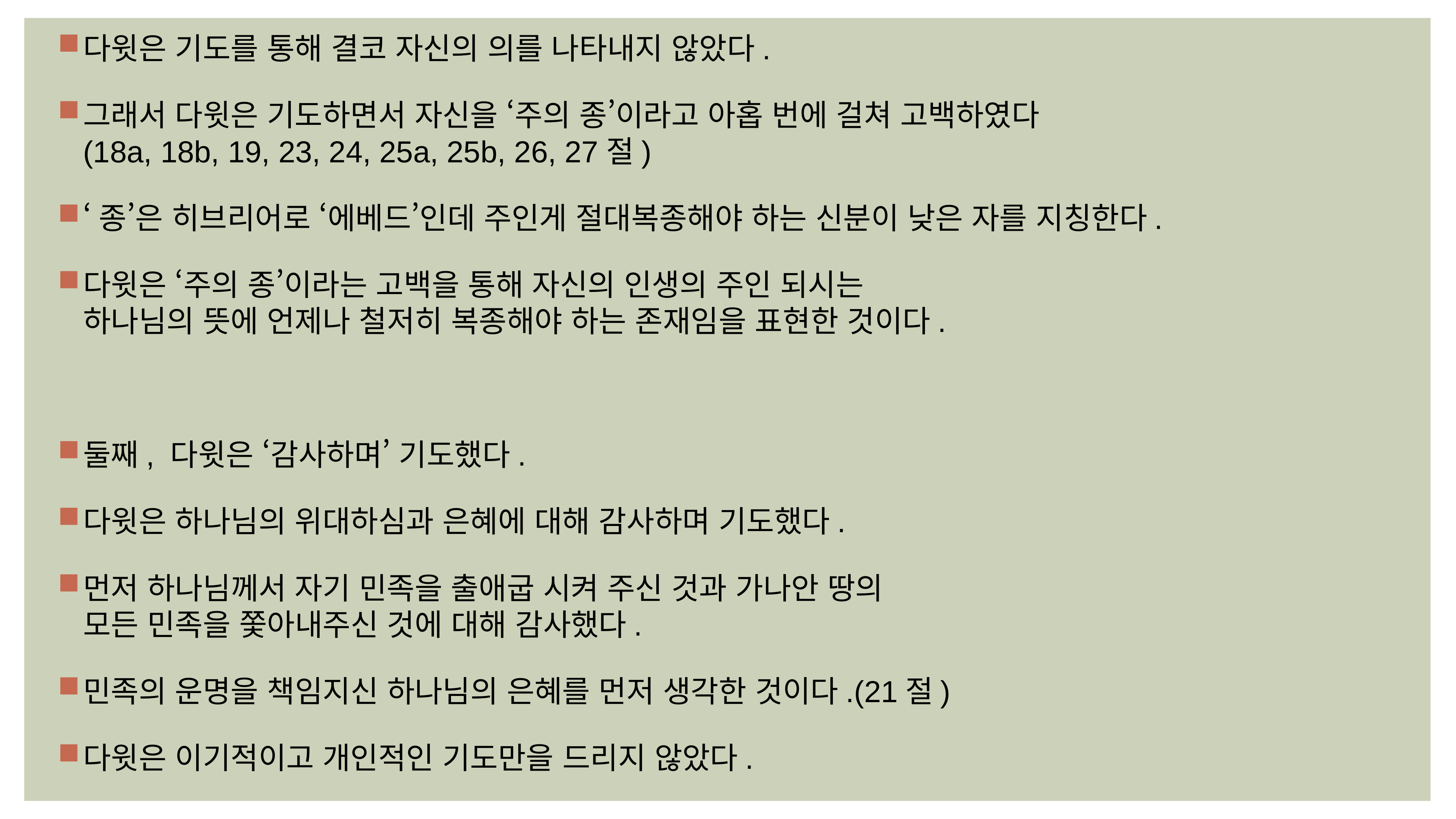

다윗은 기도를 통해 결코 자신의 의를 나타내지 않았다.
그래서 다윗은 기도하면서 자신을 ‘주의 종’이라고 아홉 번에 걸쳐 고백하였다
(18a, 18b, 19, 23, 24, 25a, 25b, 26, 27절)
‘종’은 히브리어로 ‘에베드’인데 주인게 절대복종해야 하는 신분이 낮은 자를 지칭한다.
다윗은 ‘주의 종’이라는 고백을 통해 자신의 인생의 주인 되시는
하나님의 뜻에 언제나 철저히 복종해야 하는 존재임을 표현한 것이다.

둘째, 다윗은 ‘감사하며’ 기도했다.
다윗은 하나님의 위대하심과 은혜에 대해 감사하며 기도했다.
먼저 하나님께서 자기 민족을 출애굽 시켜 주신 것과 가나안 땅의
모든 민족을 쫓아내주신 것에 대해 감사했다.
민족의 운명을 책임지신 하나님의 은혜를 먼저 생각한 것이다.(21절)
다윗은 이기적이고 개인적인 기도만을 드리지 않았다.